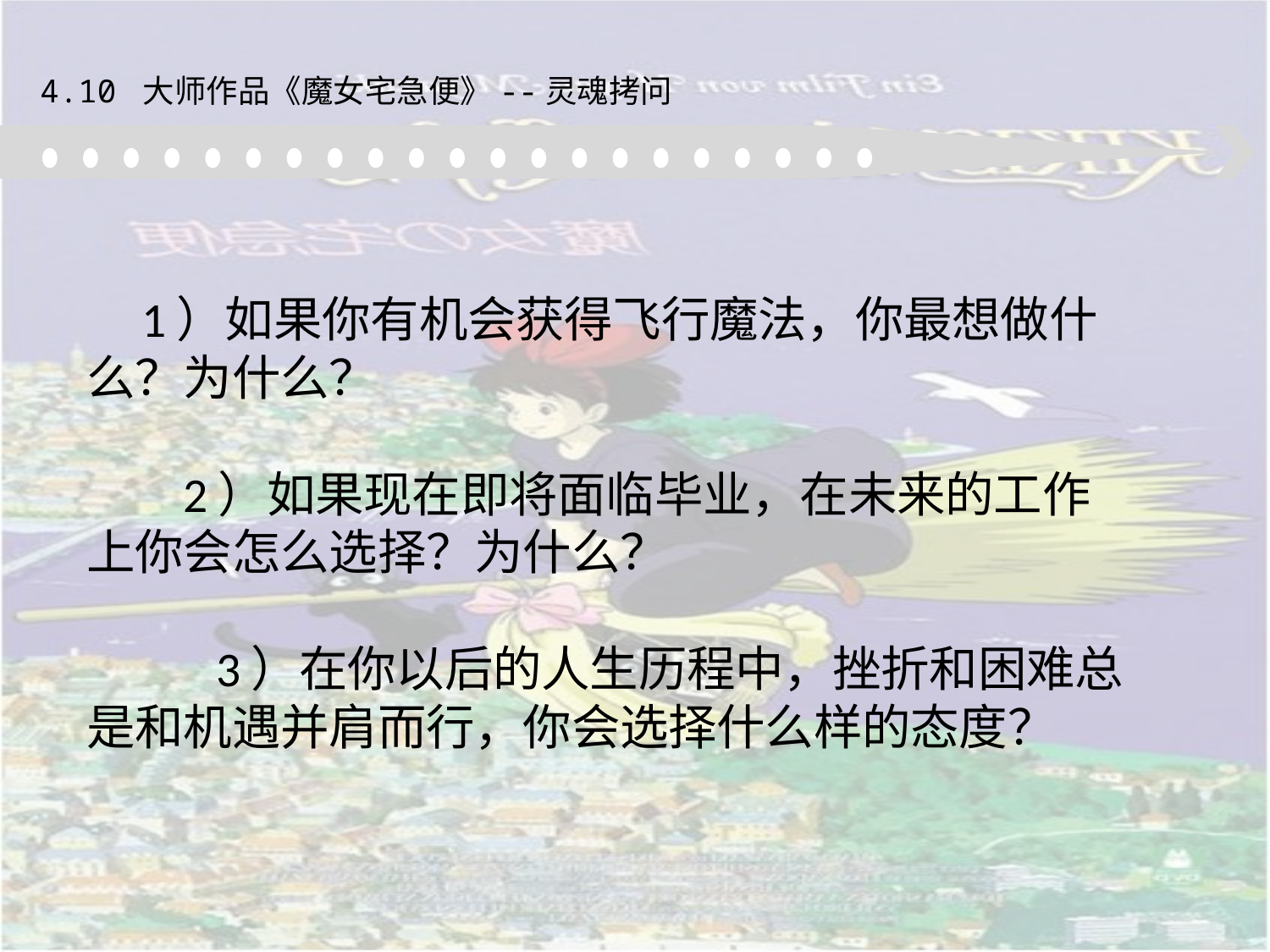

4.10 大师作品《魔女宅急便》--灵魂拷问

# 1）如果你有机会获得飞行魔法，你最想做什么？为什么？ 2）如果现在即将面临毕业，在未来的工作上你会怎么选择？为什么？ 3）在你以后的人生历程中，挫折和困难总是和机遇并肩而行，你会选择什么样的态度？